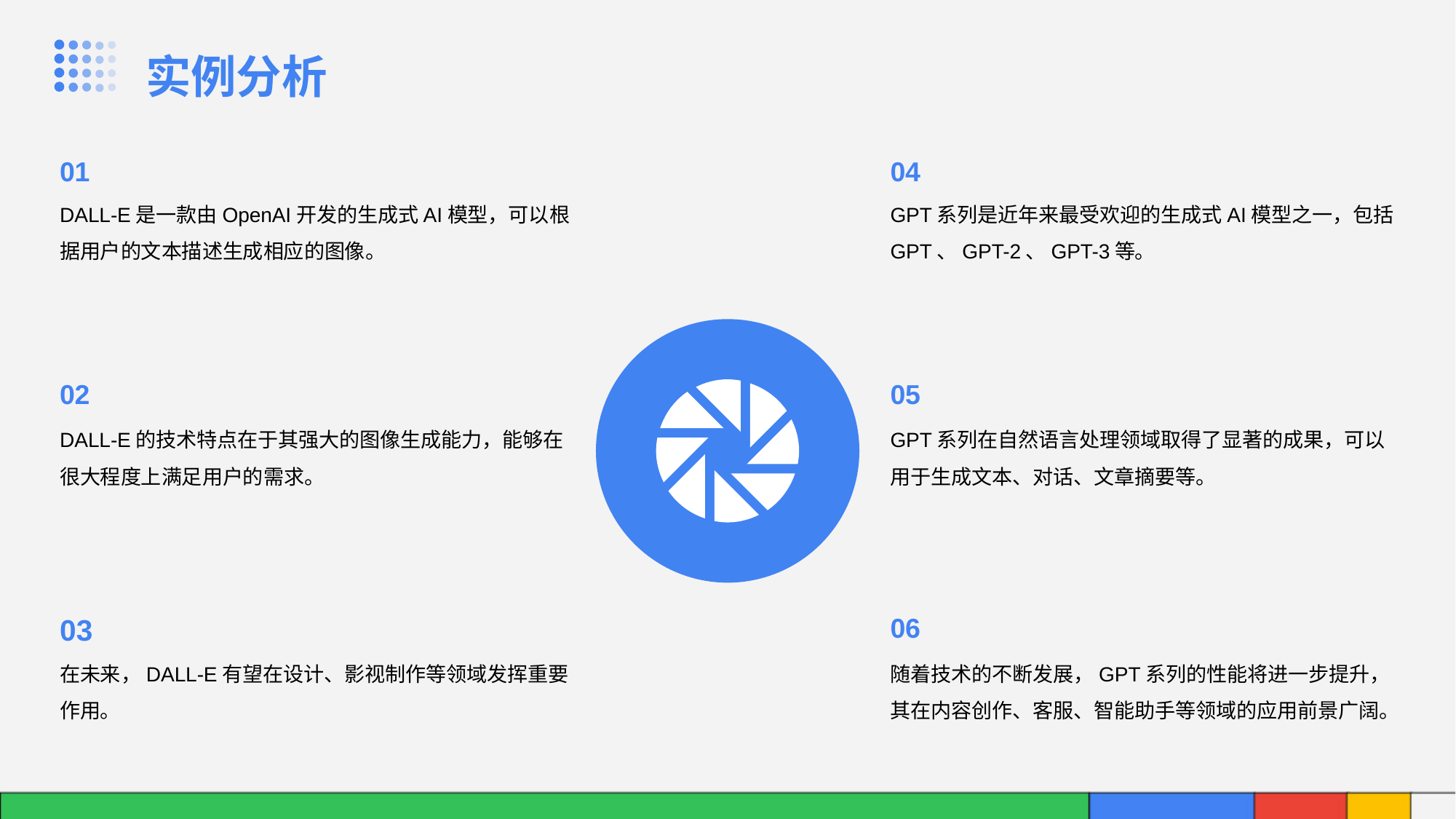

实例分析

01
04
DALL-E是一款由OpenAI开发的生成式AI模型，可以根据用户的文本描述生成相应的图像。
GPT系列是近年来最受欢迎的生成式AI模型之一，包括GPT、GPT-2、GPT-3等。

02
05

DALL-E的技术特点在于其强大的图像生成能力，能够在很大程度上满足用户的需求。
GPT系列在自然语言处理领域取得了显著的成果，可以用于生成文本、对话、文章摘要等。
03
06
在未来，DALL-E有望在设计、影视制作等领域发挥重要作用。
随着技术的不断发展，GPT系列的性能将进一步提升，其在内容创作、客服、智能助手等领域的应用前景广阔。